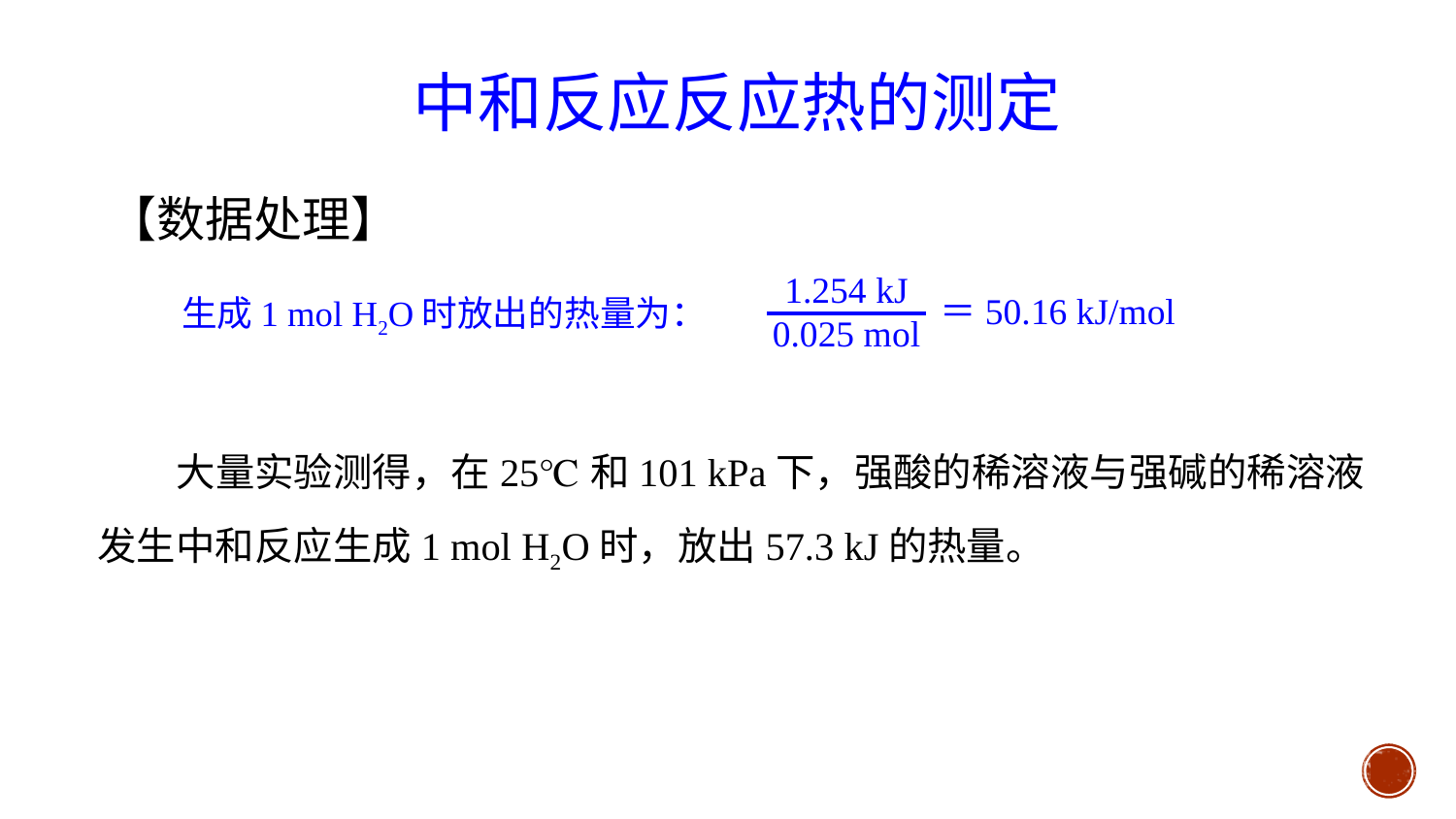

中和反应反应热的测定
【数据处理】
生成1 mol H2O时放出的热量为：
1.254 kJ
0.025 mol
＝50.16 kJ/mol
        大量实验测得，在25℃和101 kPa下，强酸的稀溶液与强碱的稀溶液
发生中和反应生成1 mol H2O时，放出57.3 kJ的热量。